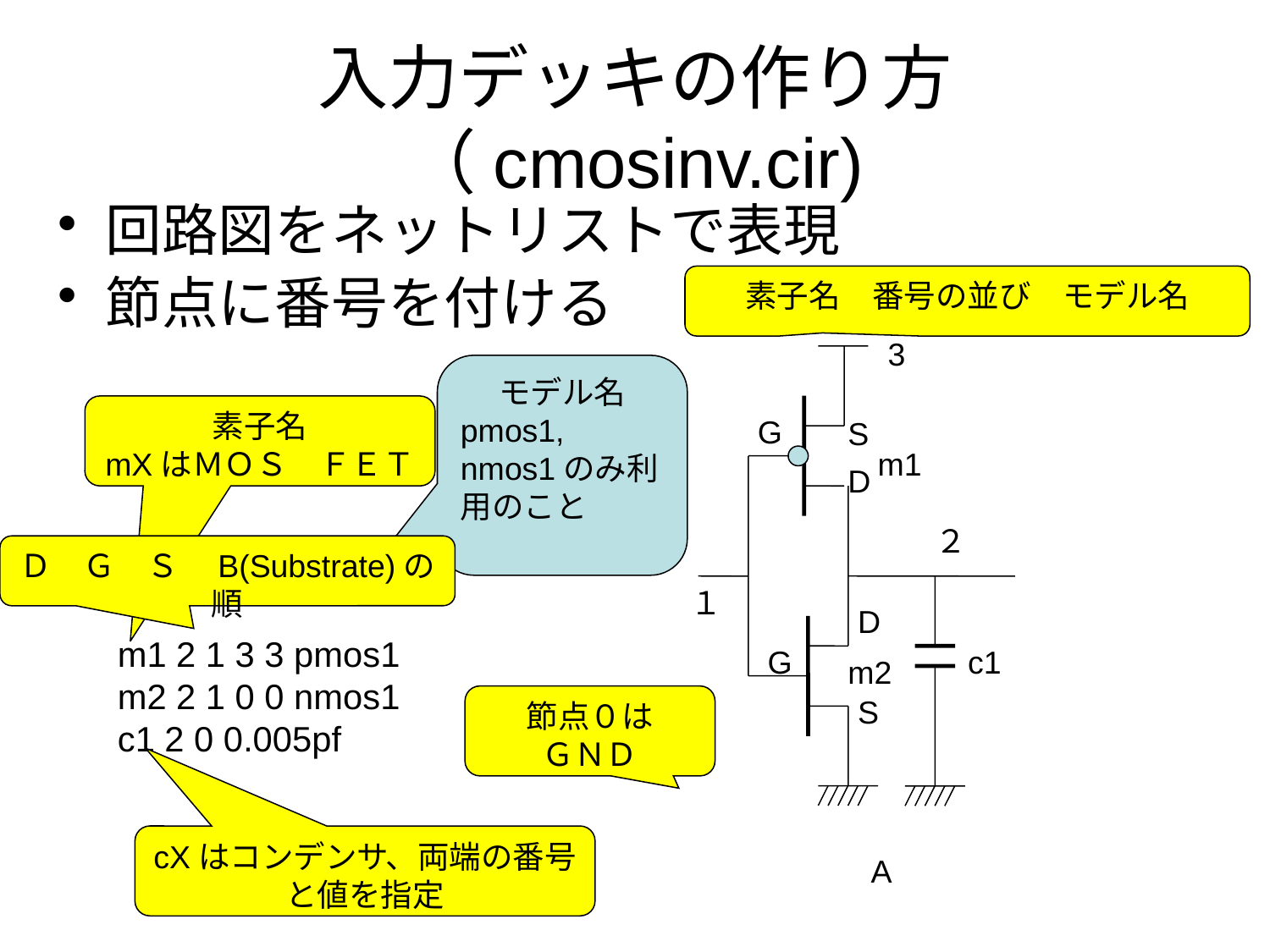

# 入力デッキの作り方 （cmosinv.cir)
回路図をネットリストで表現
節点に番号を付ける
素子名　番号の並び　モデル名
3

モデル名
pmos1, nmos1のみ利用のこと

素子名
mXはＭＯＳ　ＦＥＴ
G
S

m1

D

２
Ｄ　Ｇ　Ｓ　B(Substrate)の順

１
D

m1 2 1 3 3 pmos1
m2 2 1 0 0 nmos1
c1 2 0 0.005pf
G
c1

m2

節点０は
ＧＮＤ
S

cXはコンデンサ、両端の番号と値を指定
A